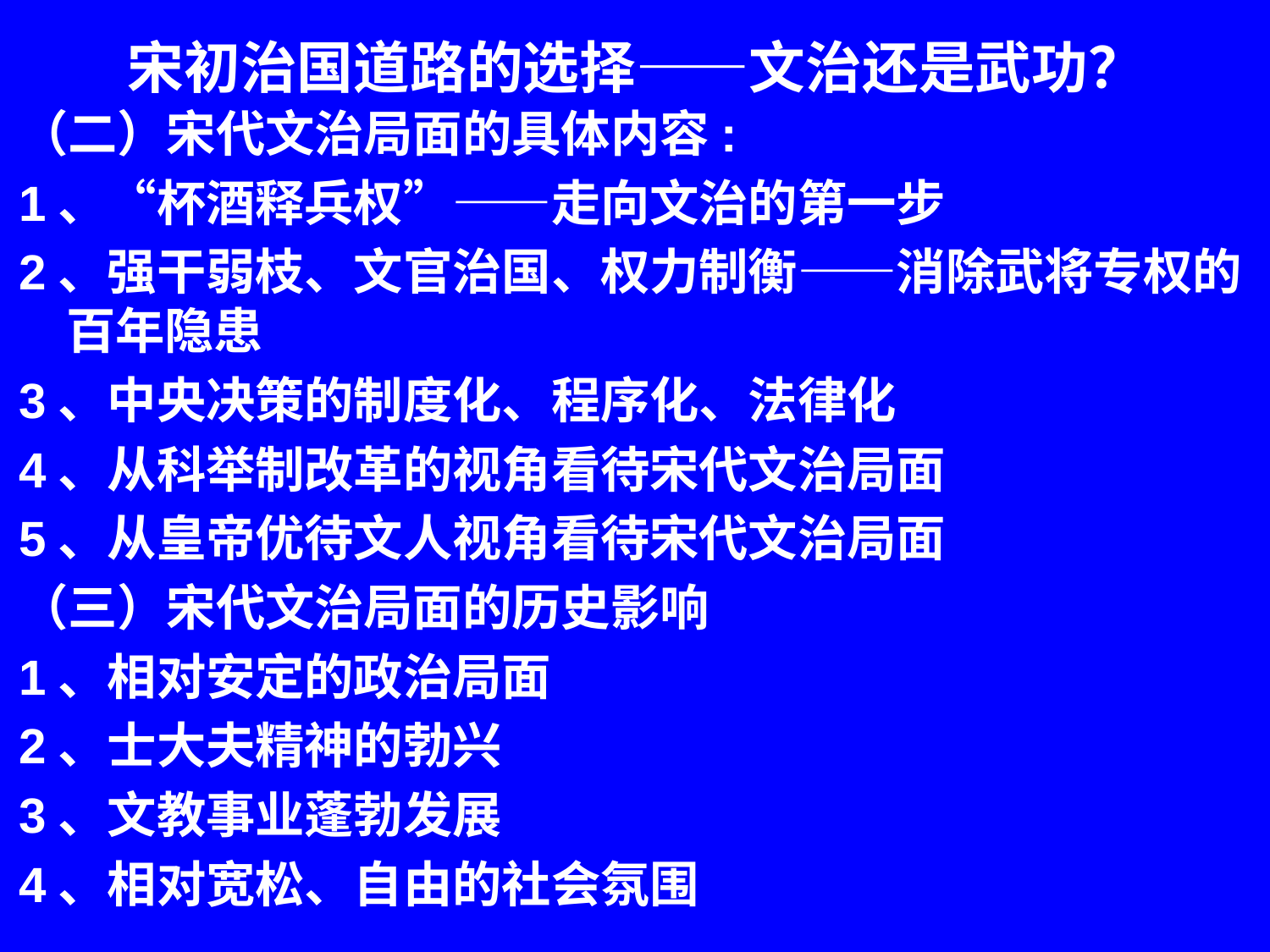

# 宋初治国道路的选择——文治还是武功？
（二）宋代文治局面的具体内容:
1、“杯酒释兵权”——走向文治的第一步
2、强干弱枝、文官治国、权力制衡——消除武将专权的百年隐患
3、中央决策的制度化、程序化、法律化
4、从科举制改革的视角看待宋代文治局面
5、从皇帝优待文人视角看待宋代文治局面
（三）宋代文治局面的历史影响
1、相对安定的政治局面
2、士大夫精神的勃兴
3、文教事业蓬勃发展
4、相对宽松、自由的社会氛围